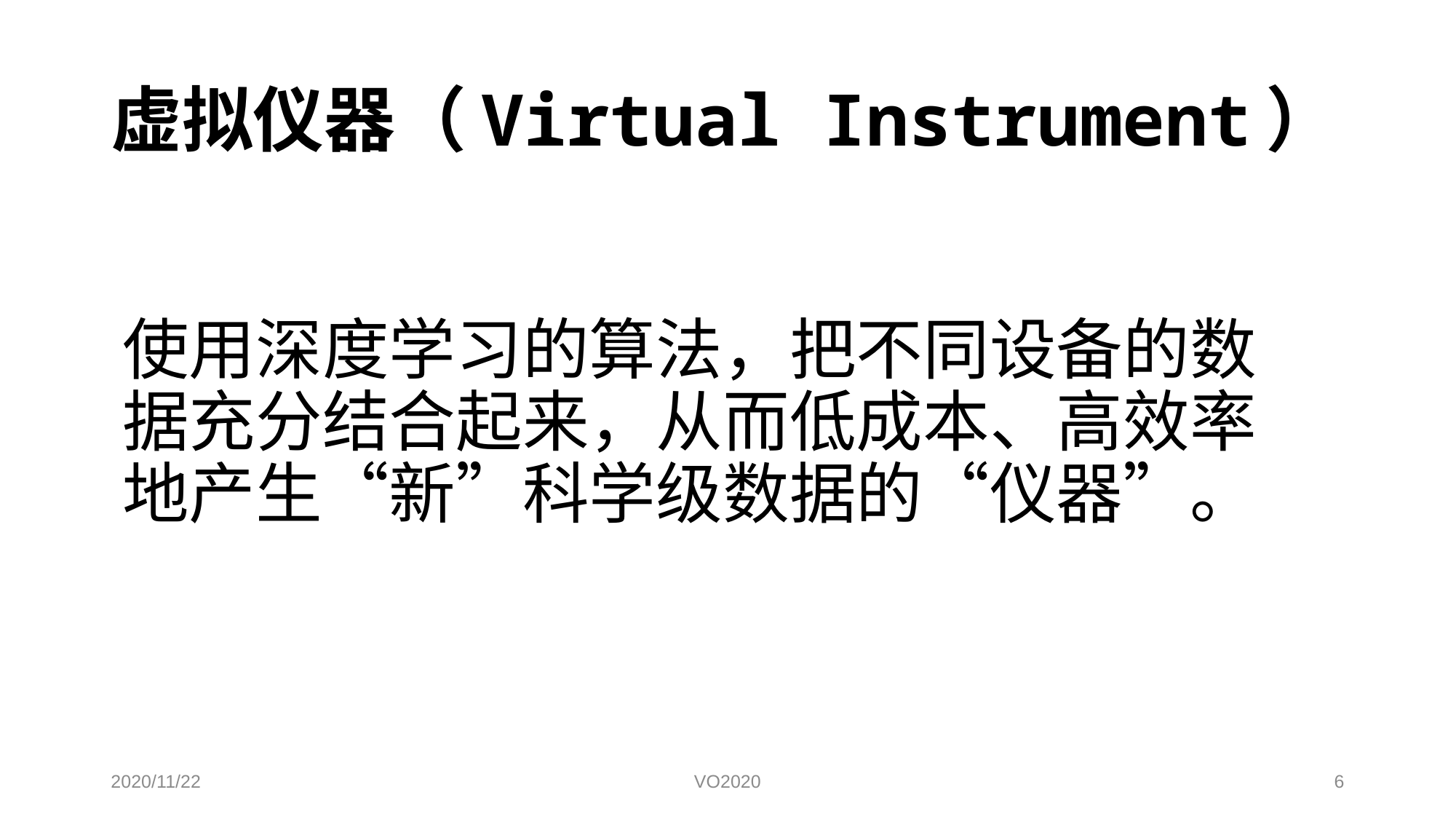

# 虚拟仪器（Virtual Instrument）
使用深度学习的算法，把不同设备的数据充分结合起来，从而低成本、高效率地产生“新”科学级数据的“仪器”。

2020/11/22
VO2020
6